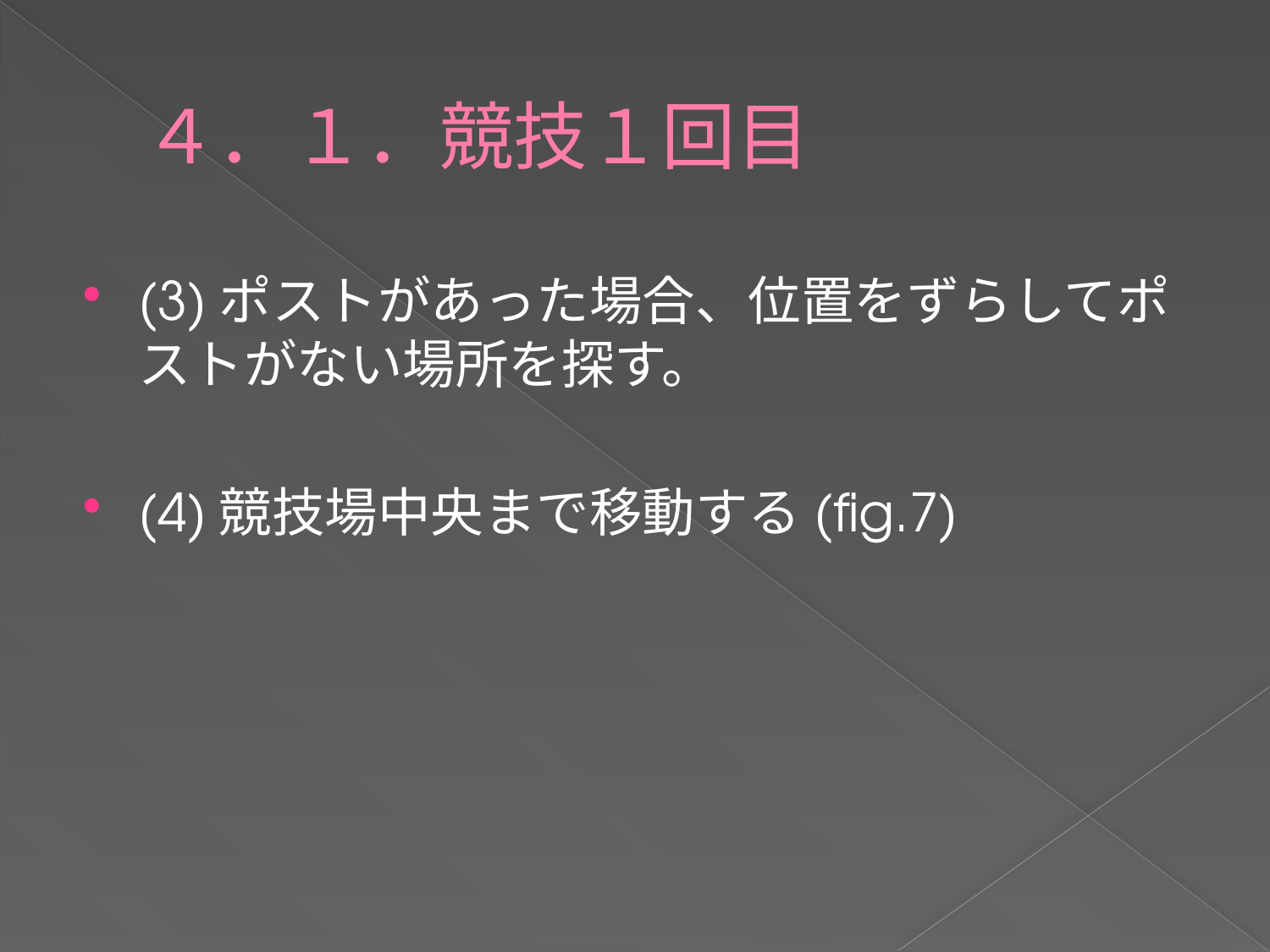

# ４．１．競技１回目
(3)ポストがあった場合、位置をずらしてポストがない場所を探す。

(4)競技場中央まで移動する(fig.7)